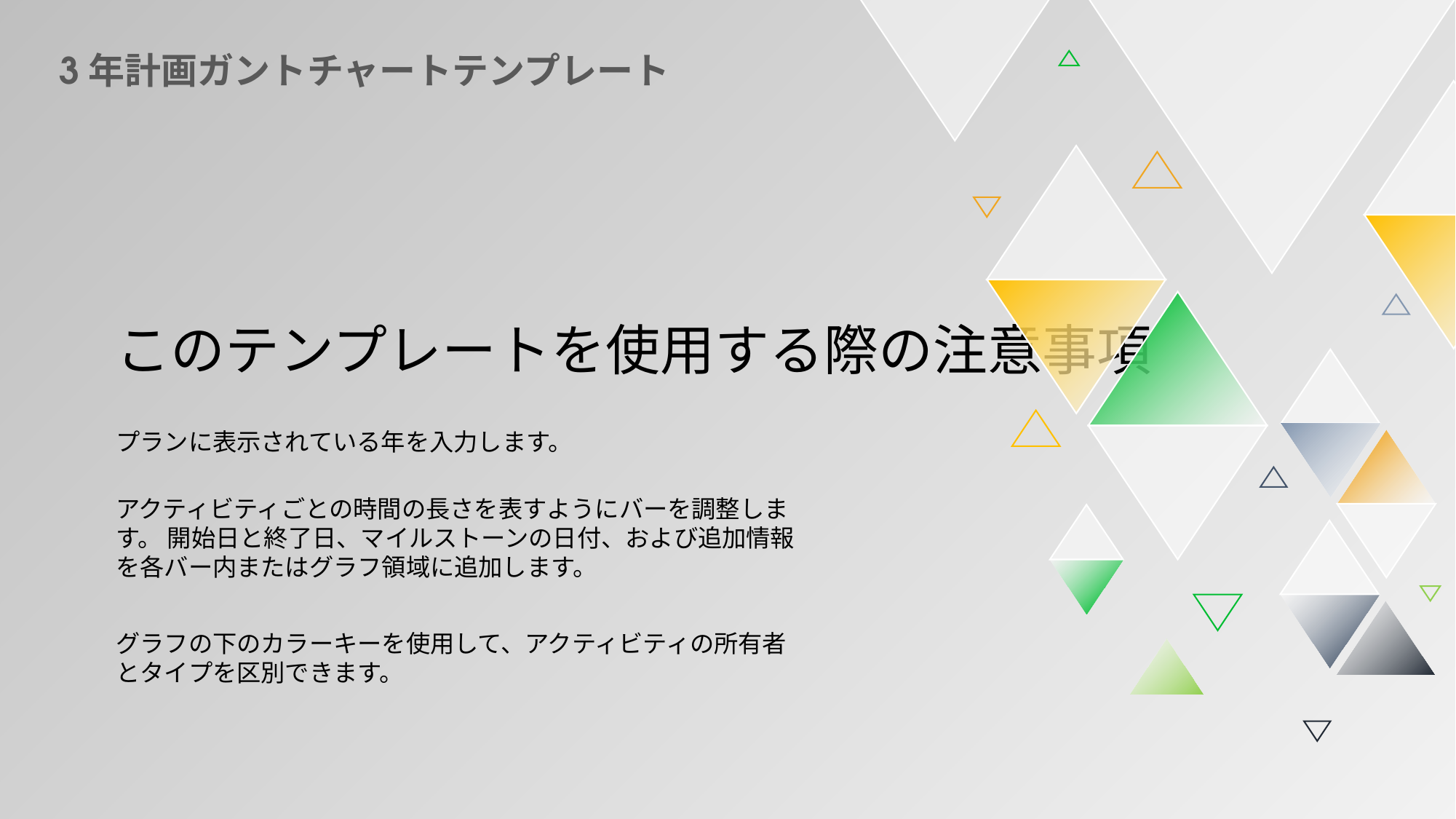

3年計画ガントチャートテンプレート
このテンプレートを使用する際の注意事項
プランに表示されている年を入力します。

アクティビティごとの時間の長さを表すようにバーを調整します。 開始日と終了日、マイルストーンの日付、および追加情報を各バー内またはグラフ領域に追加します。

グラフの下のカラーキーを使用して、アクティビティの所有者とタイプを区別できます。